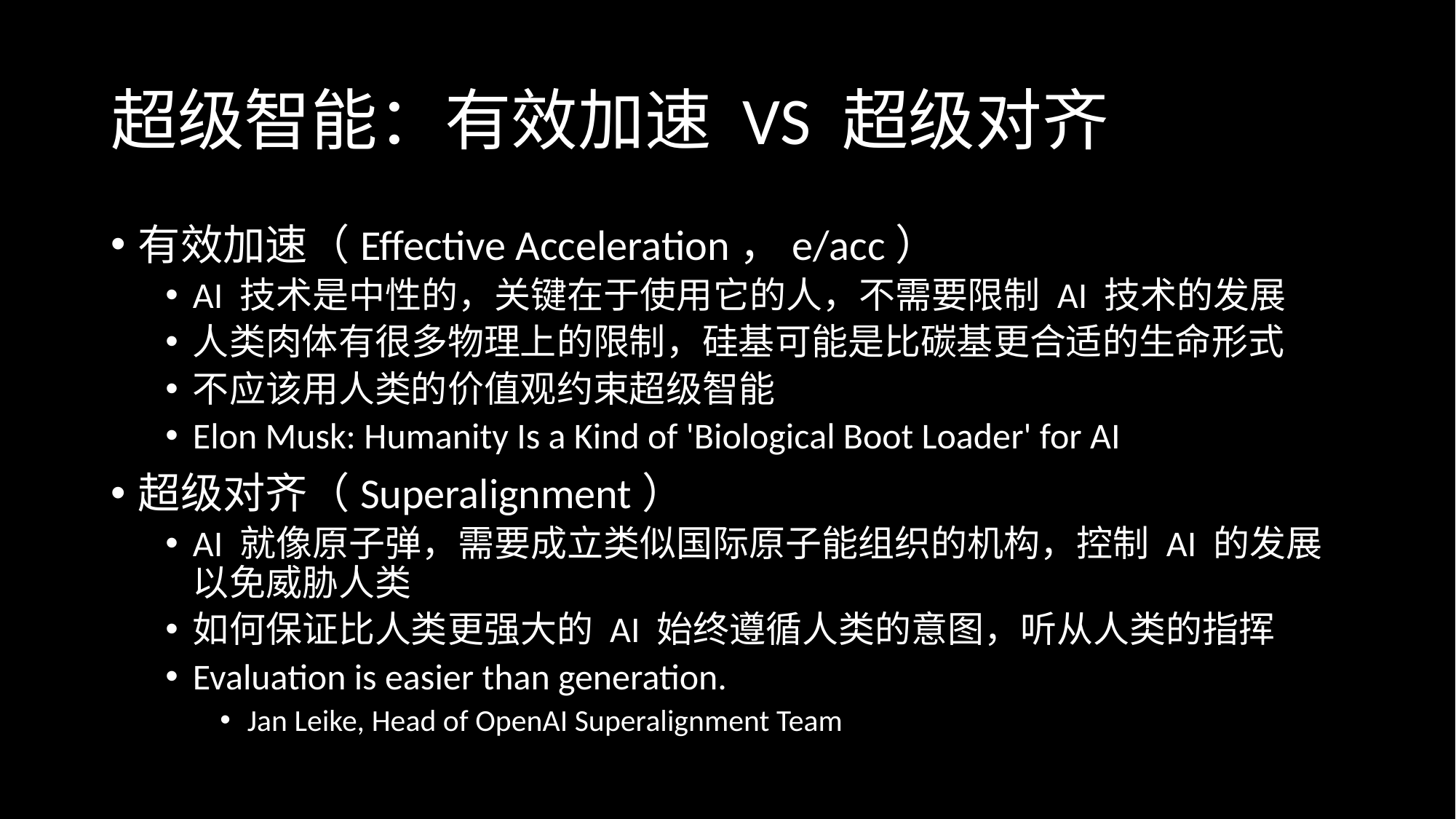

# 超级智能：有效加速 VS 超级对齐
有效加速（Effective Acceleration，e/acc）
AI 技术是中性的，关键在于使用它的人，不需要限制 AI 技术的发展
人类肉体有很多物理上的限制，硅基可能是比碳基更合适的生命形式
不应该用人类的价值观约束超级智能
Elon Musk: Humanity Is a Kind of 'Biological Boot Loader' for AI
超级对齐（Superalignment）
AI 就像原子弹，需要成立类似国际原子能组织的机构，控制 AI 的发展以免威胁人类
如何保证比人类更强大的 AI 始终遵循人类的意图，听从人类的指挥
Evaluation is easier than generation.
Jan Leike, Head of OpenAI Superalignment Team